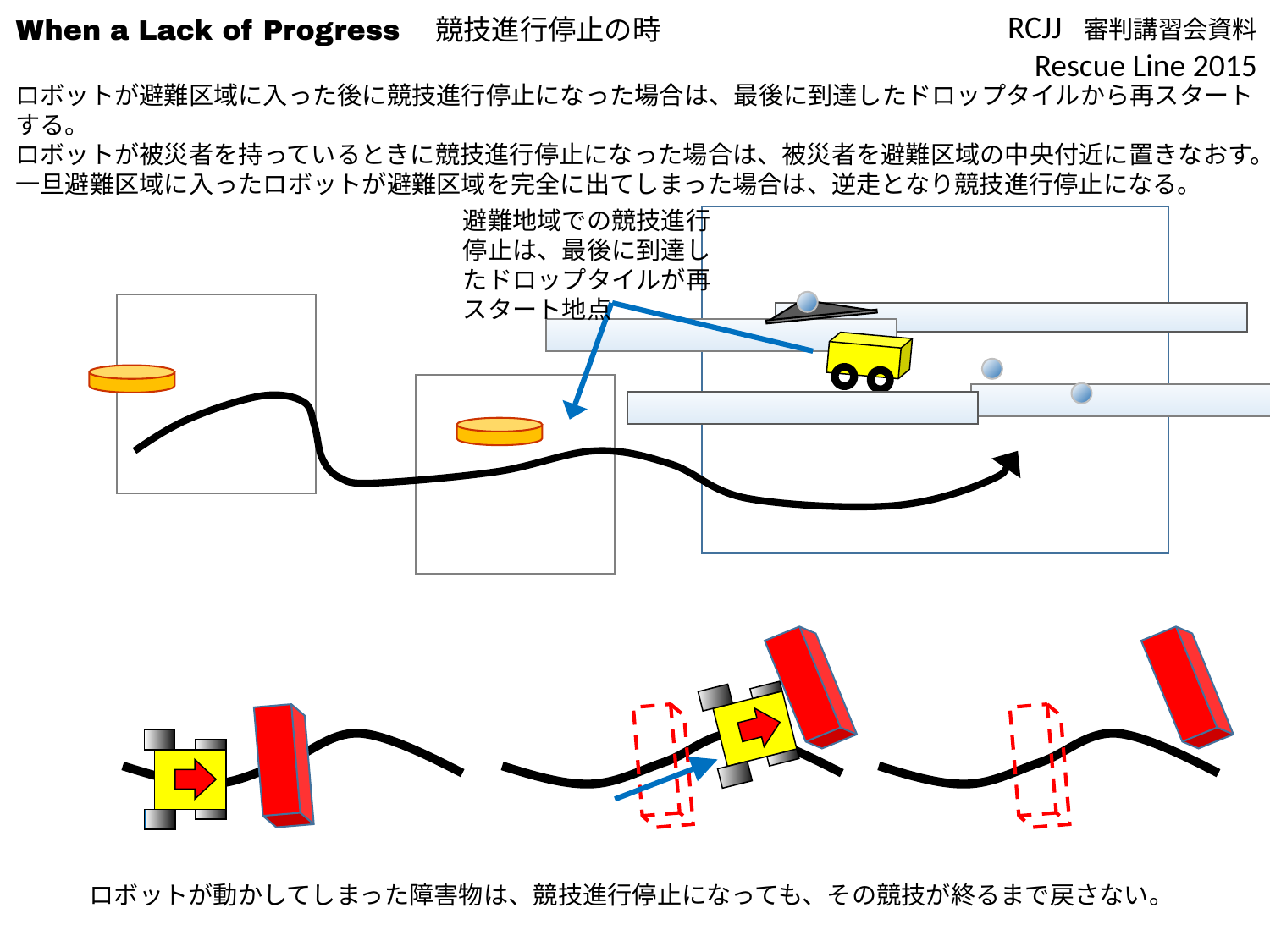

When a Lack of Progress　競技進行停止の時

ロボットが避難区域に入った後に競技進行停止になった場合は、最後に到達したドロップタイルから再スタートする。
ロボットが被災者を持っているときに競技進行停止になった場合は、被災者を避難区域の中央付近に置きなおす。
一旦避難区域に入ったロボットが避難区域を完全に出てしまった場合は、逆走となり競技進行停止になる。
避難地域での競技進行停止は、最後に到達したドロップタイルが再スタート地点

ロボットが動かしてしまった障害物は、競技進行停止になっても、その競技が終るまで戻さない。